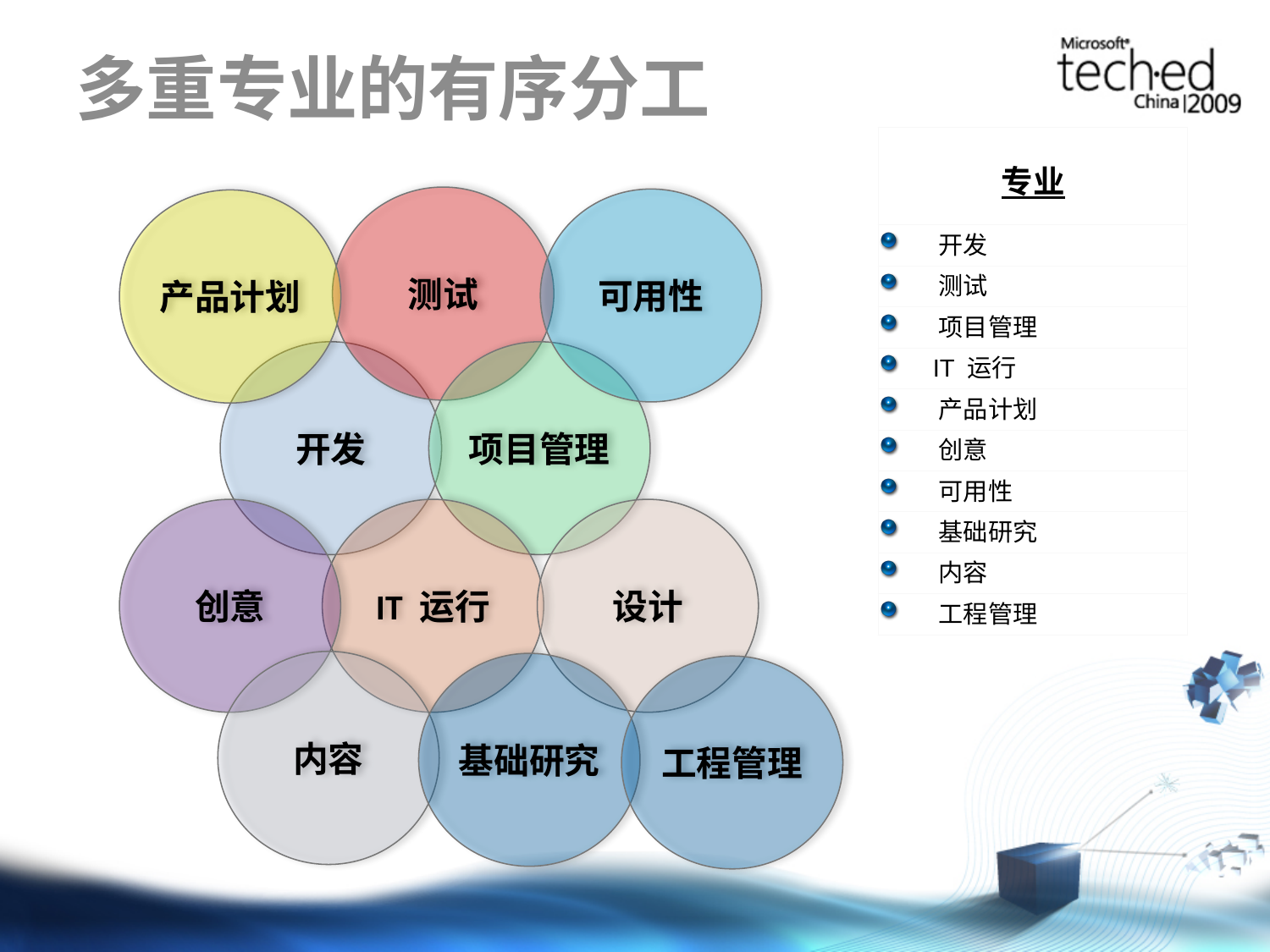

# 多重专业的有序分工
| 专业 |
| --- |
| 开发 |
| 测试 |
| 项目管理 |
| IT 运行 |
| 产品计划 |
| 创意 |
| 可用性 |
| 基础研究 |
| 内容 |
| 工程管理 |
测试
可用性
产品计划
开发
项目管理
创意
IT 运行
设计
内容
基础研究
工程管理